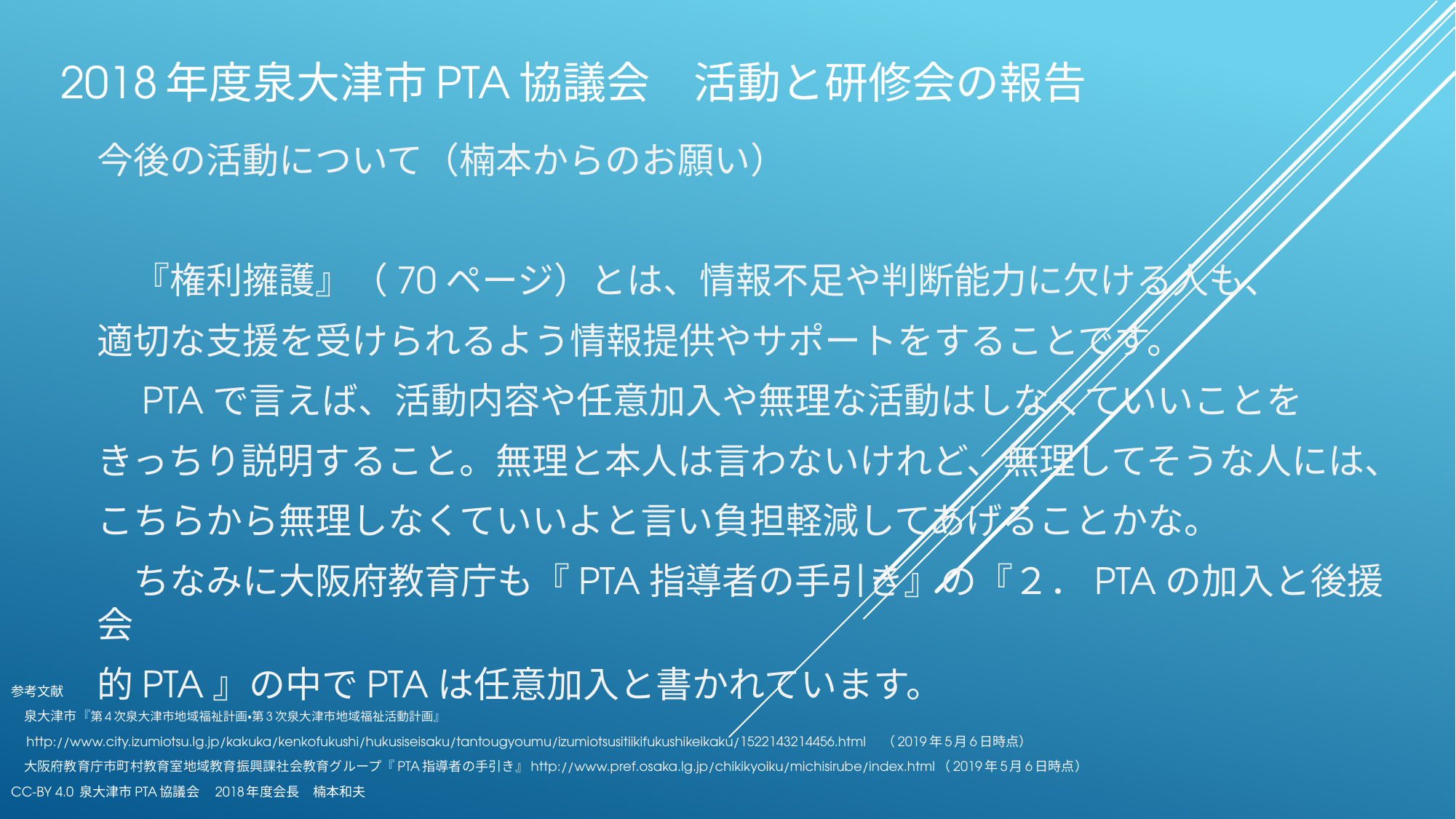

# 2018年度泉大津市PTA協議会　活動と研修会の報告
今後の活動について（楠本からのお願い）

　『権利擁護』（70ページ）とは、情報不足や判断能力に欠ける人も、
適切な支援を受けられるよう情報提供やサポートをすることです。
　PTAで言えば、活動内容や任意加入や無理な活動はしなくていいことを
きっちり説明すること。無理と本人は言わないけれど、無理してそうな人には、
こちらから無理しなくていいよと言い負担軽減してあげることかな。
　ちなみに大阪府教育庁も『PTA指導者の手引き』の『２．PTAの加入と後援会
的PTA』の中でPTAは任意加入と書かれています。

参考文献
　泉大津市『第4次泉大津市地域福祉計画・第3次泉大津市地域福祉活動計画』
　http://www.city.izumiotsu.lg.jp/kakuka/kenkofukushi/hukusiseisaku/tantougyoumu/izumiotsusitiikifukushikeikaku/1522143214456.html　（2019年5月6日時点）
　大阪府教育庁市町村教育室地域教育振興課社会教育グループ『PTA指導者の手引き』http://www.pref.osaka.lg.jp/chikikyoiku/michisirube/index.html（2019年5月6日時点）
CC-BY 4.0 泉大津市PTA協議会　2018年度会長　楠本和夫